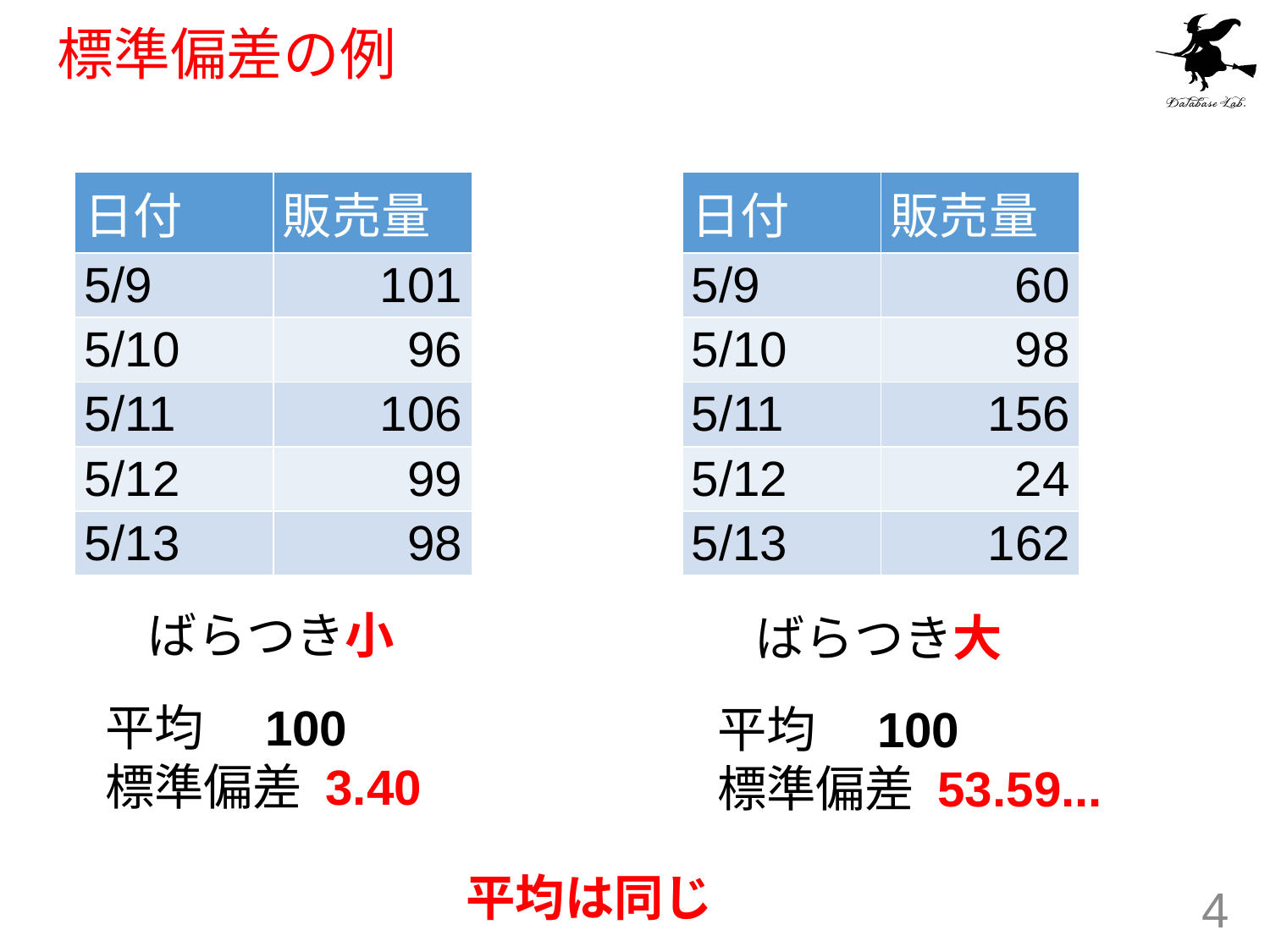

# 標準偏差の例

| 日付 | 販売量 |
| --- | --- |
| 5/9 | 101 |
| 5/10 | 96 |
| 5/11 | 106 |
| 5/12 | 99 |
| 5/13 | 98 |
| 日付 | 販売量 |
| --- | --- |
| 5/9 | 60 |
| 5/10 | 98 |
| 5/11 | 156 |
| 5/12 | 24 |
| 5/13 | 162 |
ばらつき小
ばらつき大
平均　100
標準偏差 3.40
平均　100
標準偏差 53.59...
平均は同じ
4